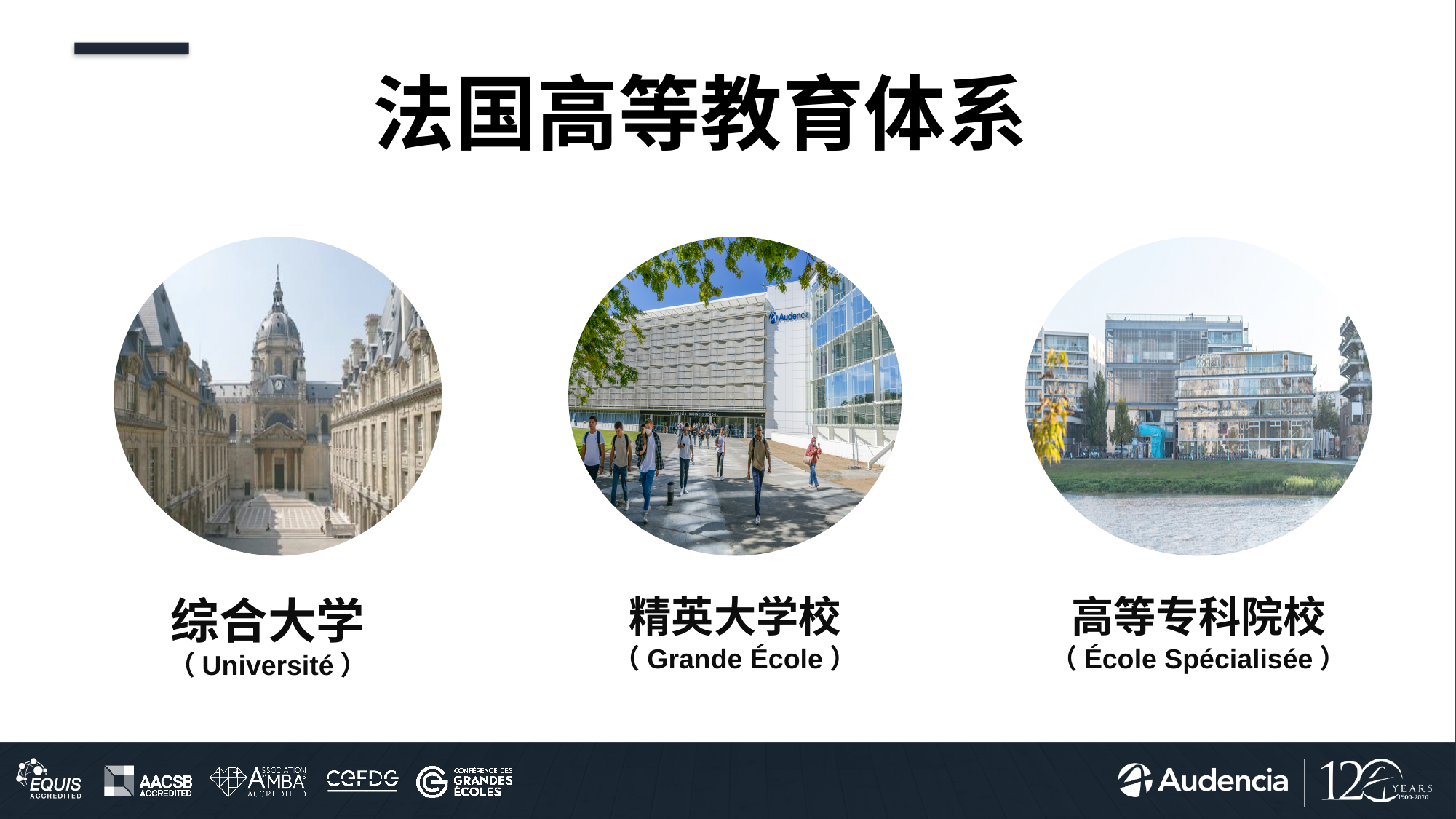

法国高等教育体系

综合大学
（Université）
精英大学校
（Grande École）

高等专科院校
（École Spécialisée）